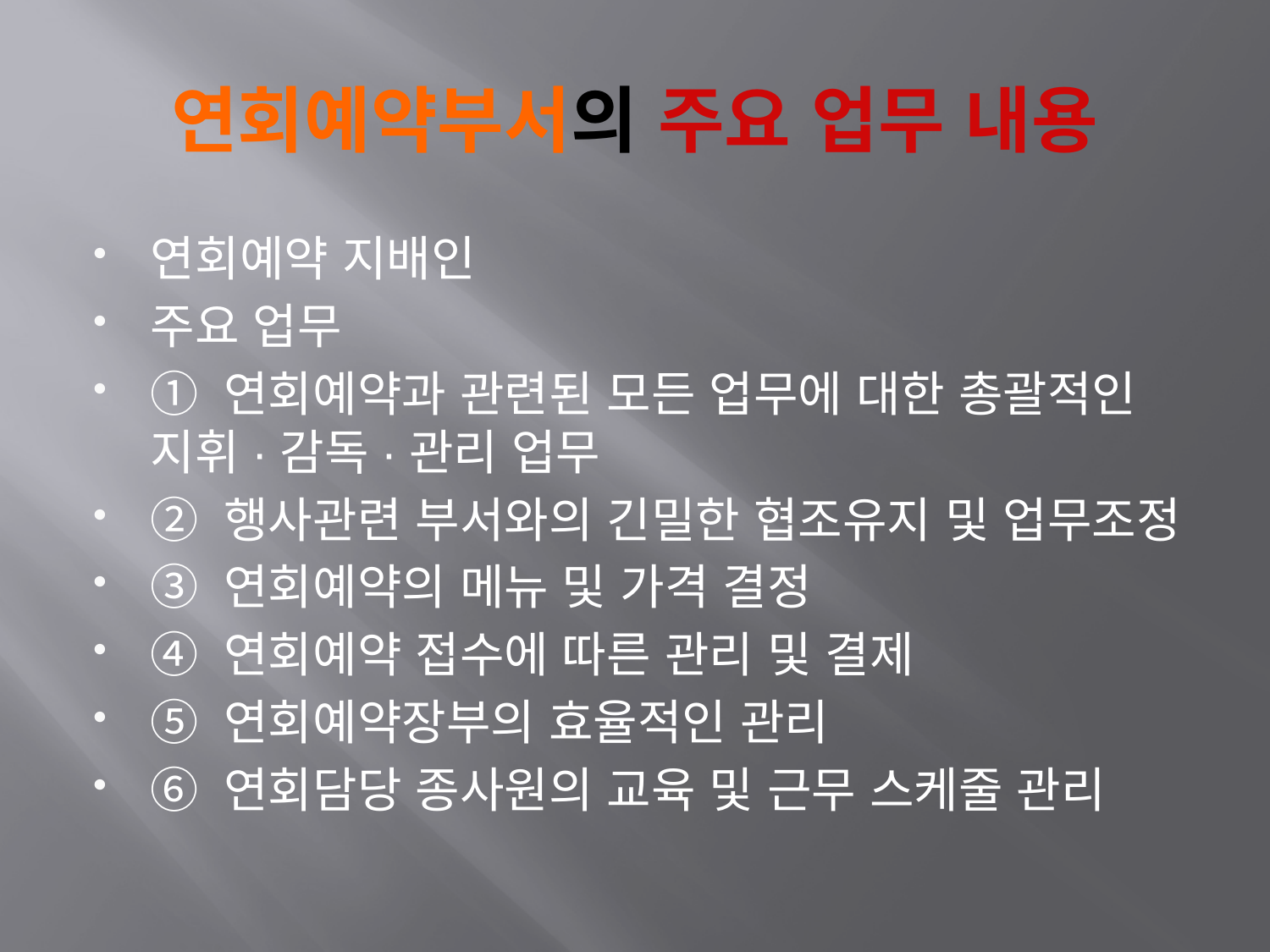

# 연회예약부서의 주요 업무 내용
연회예약 지배인
주요 업무
① 연회예약과 관련된 모든 업무에 대한 총괄적인 지휘 ∙ 감독 ∙ 관리 업무
② 행사관련 부서와의 긴밀한 협조유지 및 업무조정
③ 연회예약의 메뉴 및 가격 결정
④ 연회예약 접수에 따른 관리 및 결제
⑤ 연회예약장부의 효율적인 관리
⑥ 연회담당 종사원의 교육 및 근무 스케줄 관리